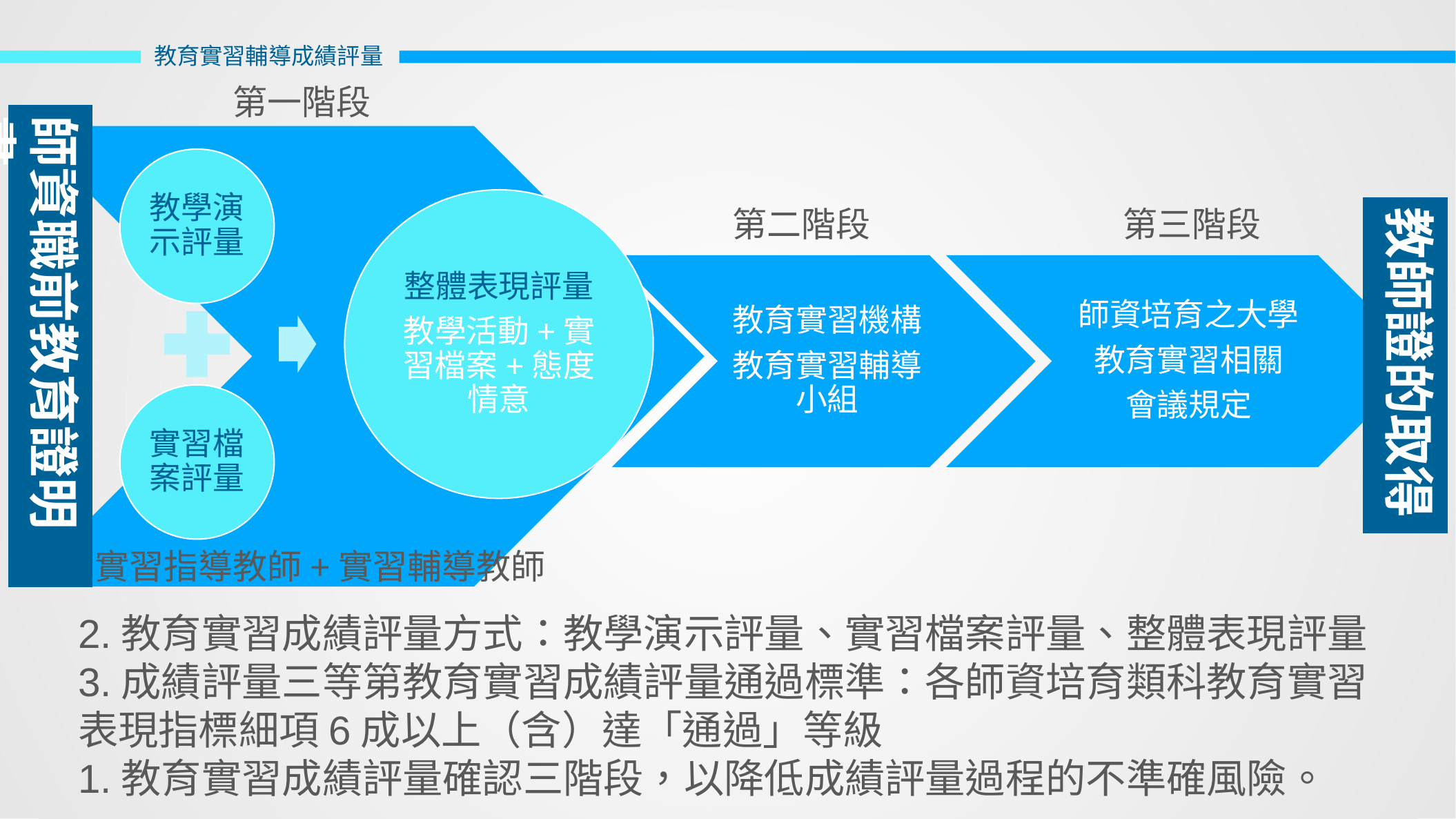

教育實習機構
教育實習輔導小組
師資培育之大學
教育實習相關
會議規定
教育實習輔導成績評量

第一階段
師資職前教育證明書
教學演示評量

實習檔案評量

整體表現評量
教學活動+實習檔案+態度情意
第二階段
第三階段
教師證的取得
實習指導教師+實習輔導教師
2.教育實習成績評量方式：教學演示評量、實習檔案評量、整體表現評量
3.成績評量三等第教育實習成績評量通過標準：各師資培育類科教育實習表現指標細項6成以上（含）達「通過」等級
1.教育實習成績評量確認三階段，以降低成績評量過程的不準確風險。